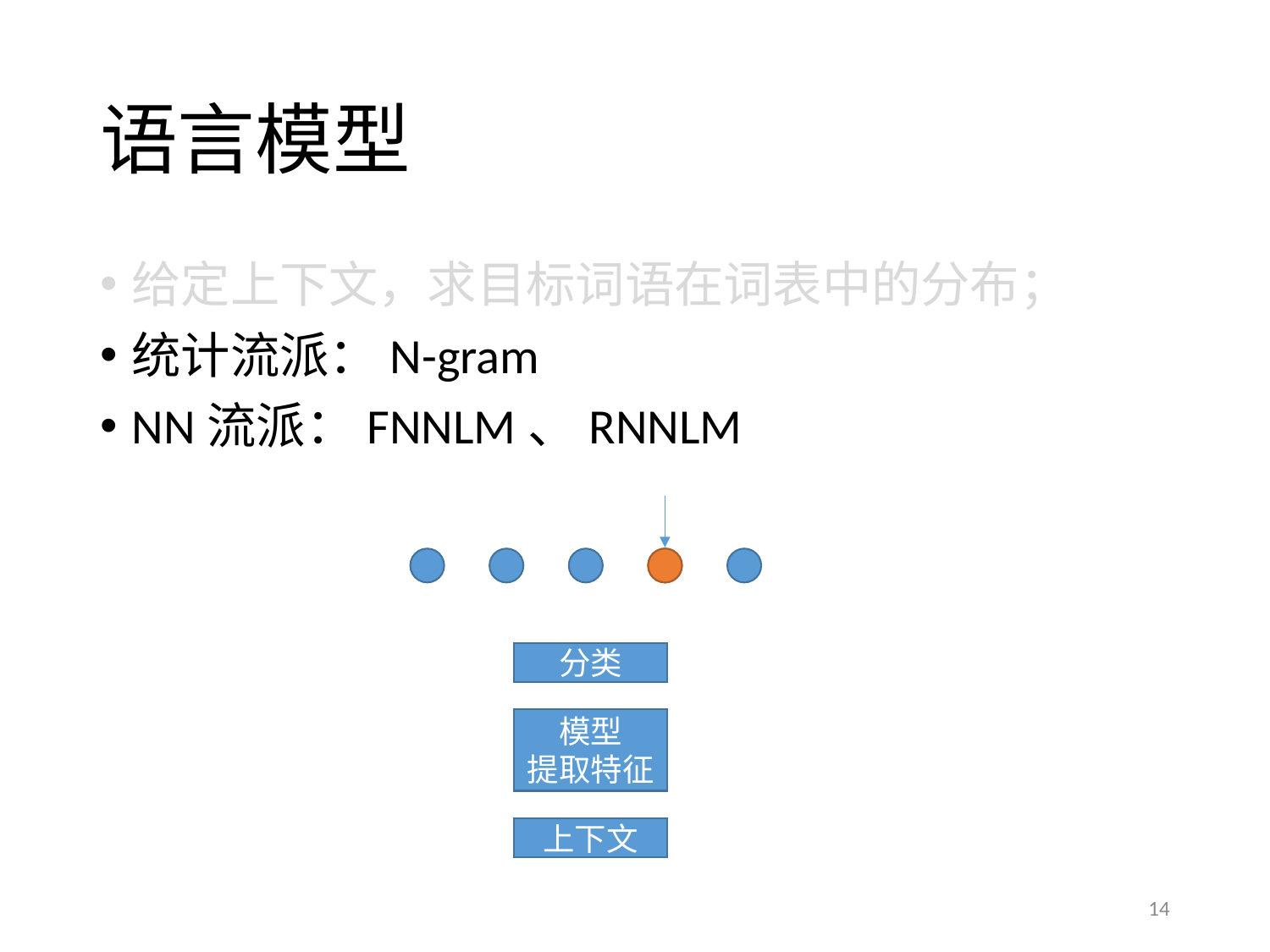

# 语言模型
给定上下文，求目标词语在词表中的分布；
统计流派：N-gram
NN流派：FNNLM、RNNLM

分类
模型
提取特征
上下文
14